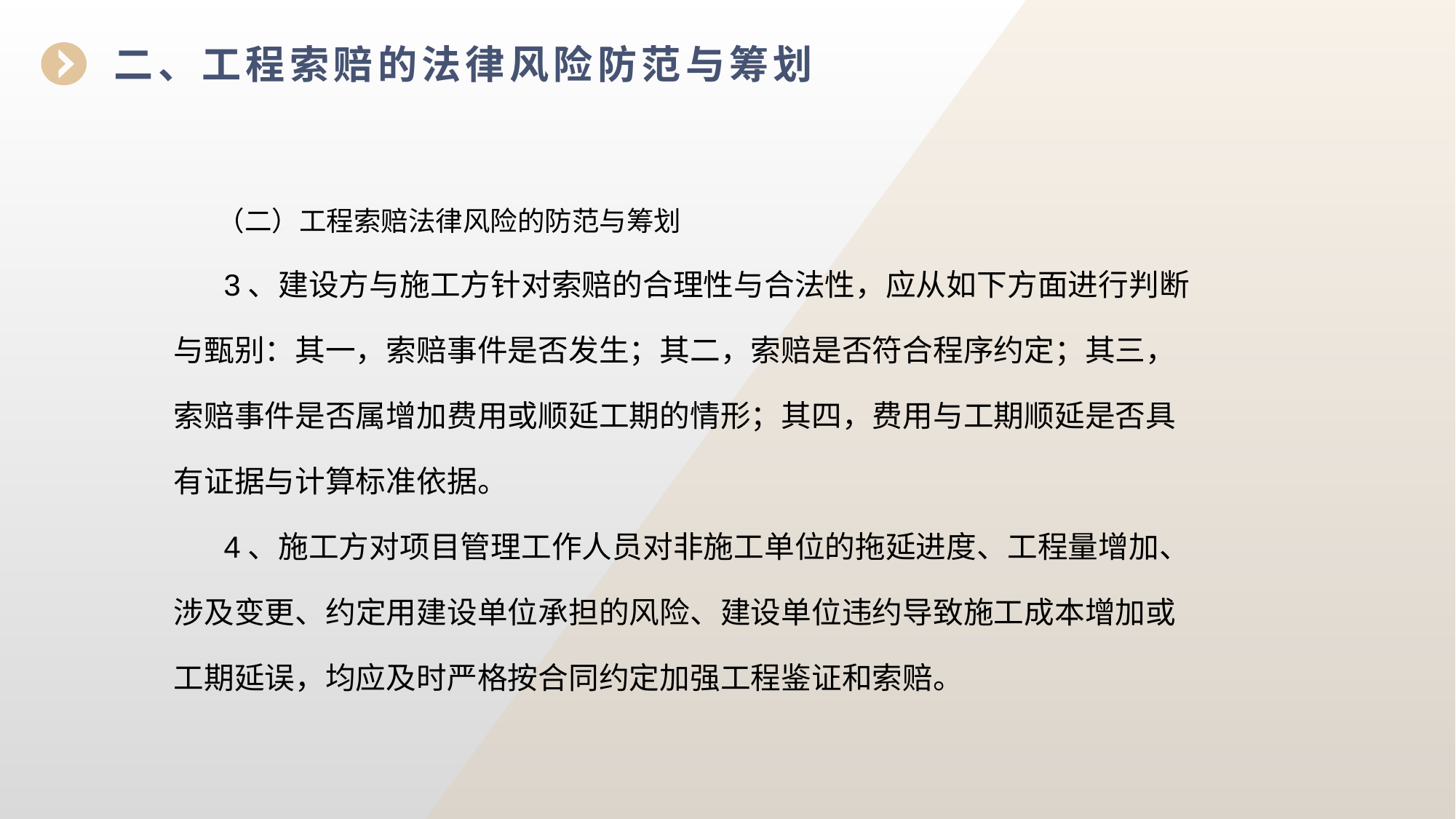

二、工程索赔的法律风险防范与筹划

      （二）工程索赔法律风险的防范与筹划
      3、建设方与施工方针对索赔的合理性与合法性，应从如下方面进行判断与甄别：其一，索赔事件是否发生；其二，索赔是否符合程序约定；其三，索赔事件是否属增加费用或顺延工期的情形；其四，费用与工期顺延是否具有证据与计算标准依据。
      4、施工方对项目管理工作人员对非施工单位的拖延进度、工程量增加、涉及变更、约定用建设单位承担的风险、建设单位违约导致施工成本增加或工期延误，均应及时严格按合同约定加强工程鉴证和索赔。